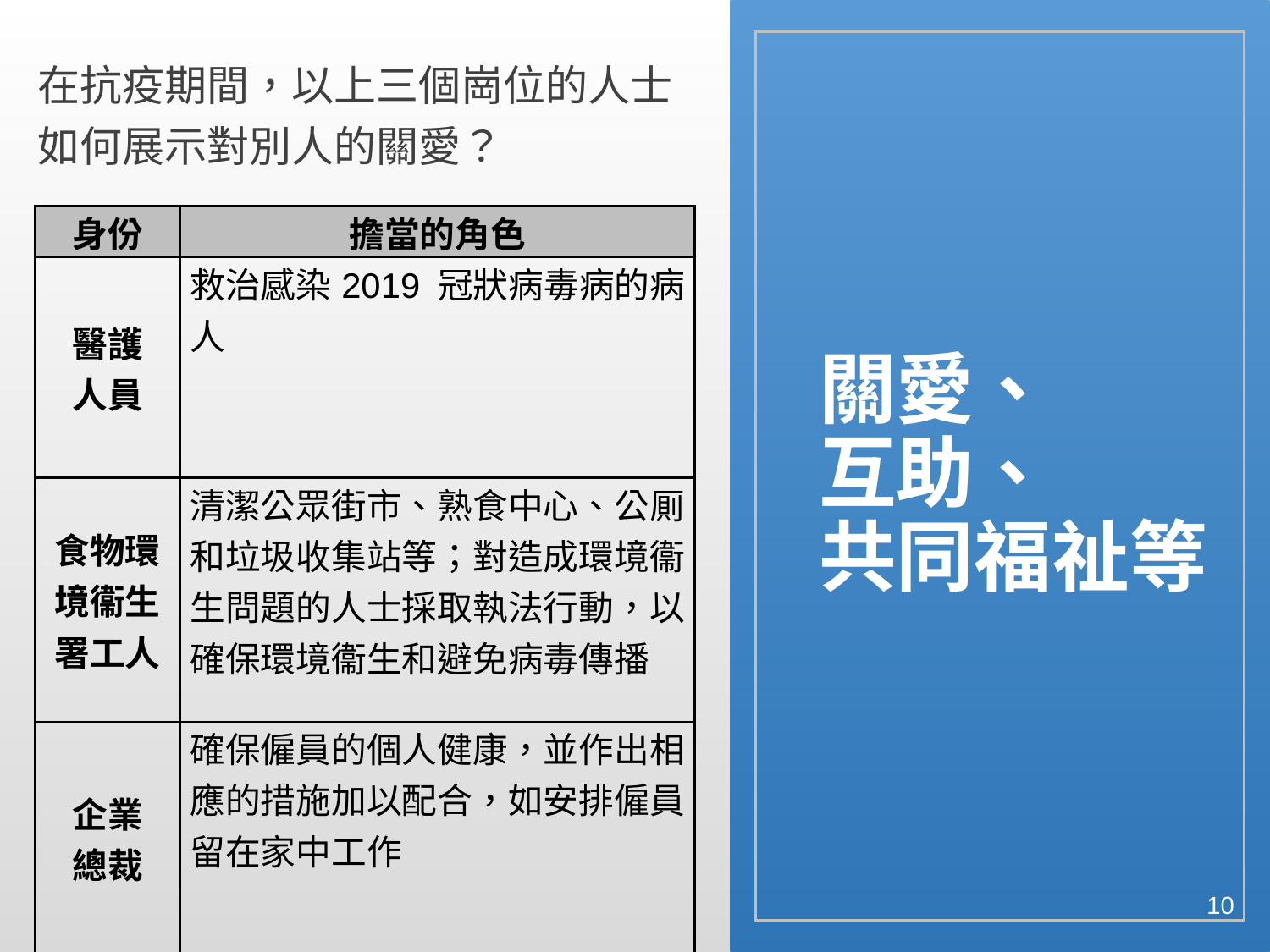

在抗疫期間，以上三個崗位的人士如何展示對別人的關愛？
# 關愛、 互助、 共同福祉等
| 身份 | 擔當的角色 |
| --- | --- |
| 醫護 人員 | 救治感染2019 冠狀病毒病的病人 |
| 食物環境衞生署工人 | 清潔公眾街市、熟食中心、公厠和垃圾收集站等；對造成環境衞生問題的人士採取執法行動，以確保環境衞生和避免病毒傳播 |
| 企業 總裁 | 確保僱員的個人健康，並作出相應的措施加以配合，如安排僱員留在家中工作 |
10